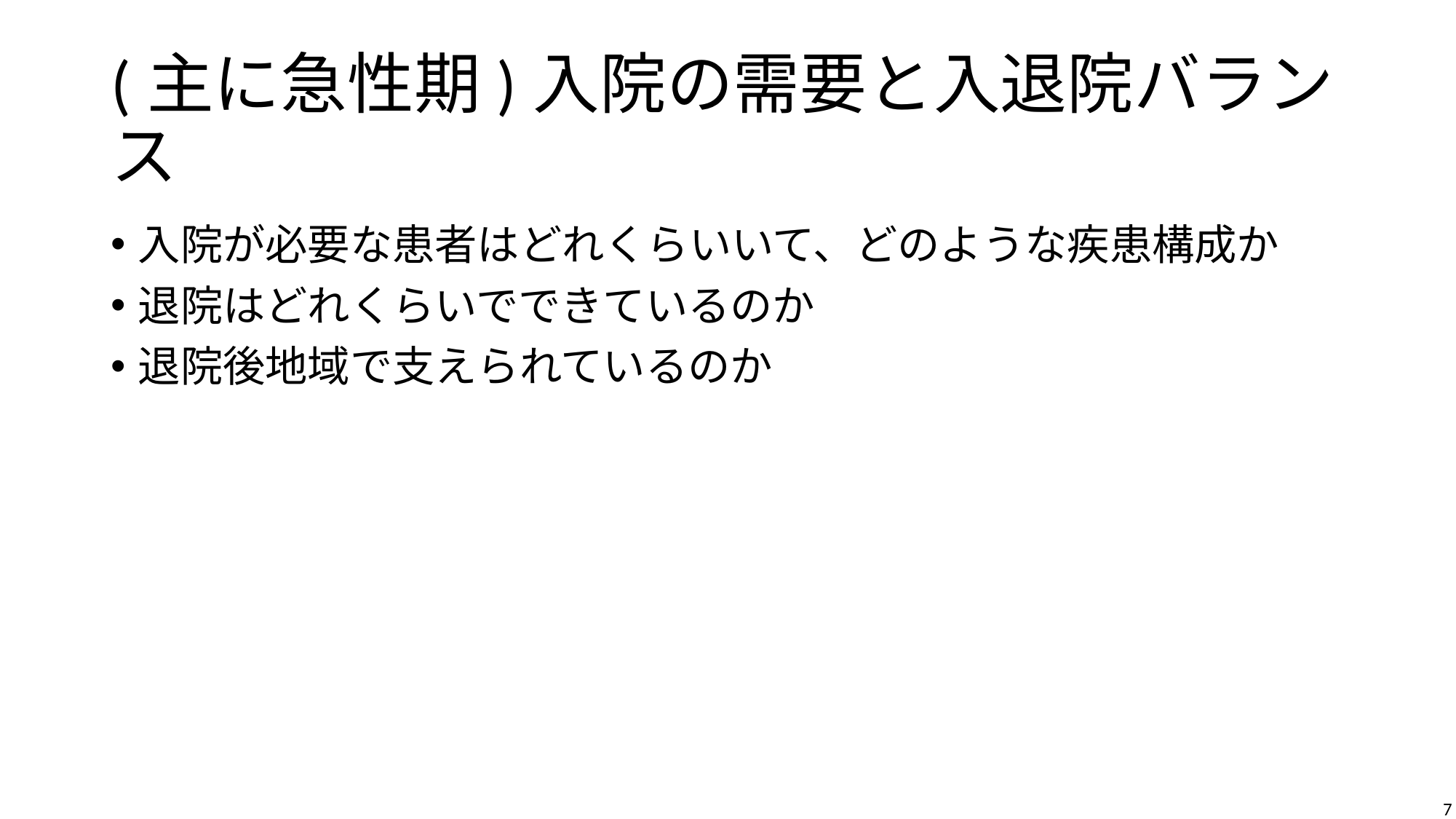

# (主に急性期)入院の需要と入退院バランス
入院が必要な患者はどれくらいいて、どのような疾患構成か
退院はどれくらいでできているのか
退院後地域で支えられているのか
7